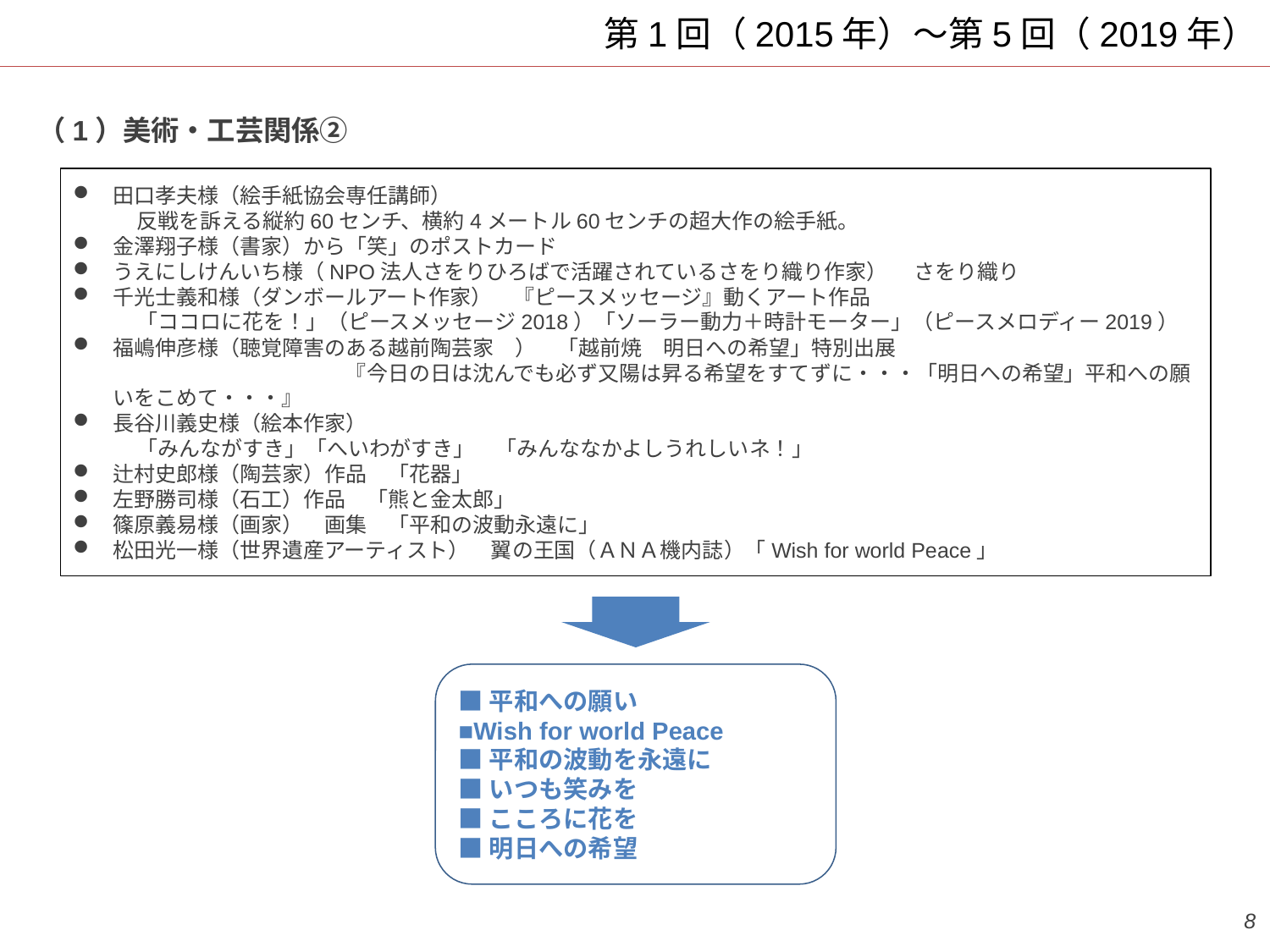

# 第1回（2015年）～第5回（2019年）
（1）美術・工芸関係②
田口孝夫様（絵手紙協会専任講師）
　　　反戦を訴える縦約60センチ、横約4メートル60センチの超大作の絵手紙。
金澤翔子様（書家）から「笑」のポストカード
うえにしけんいち様（NPO法人さをりひろばで活躍されているさをり織り作家）　 さをり織り
千光士義和様（ダンボールアート作家）　『ピースメッセージ』動くアート作品
　　　「ココロに花を！」（ピースメッセージ2018）「ソーラー動力＋時計モーター」（ピースメロディー2019）
福嶋伸彦様（聴覚障害のある越前陶芸家　）　「越前焼　明日への希望」特別出展　　　　　　　　　　　　　　　　　　　　　　　　　『今日の日は沈んでも必ず又陽は昇る希望をすてずに・・・「明日への希望」平和への願いをこめて・・・』
長谷川義史様（絵本作家）
　　　「みんながすき」「へいわがすき」　「みんななかよしうれしいネ！」
辻村史郎様（陶芸家）作品　「花器」
左野勝司様（石工）作品　「熊と金太郎」
篠原義易様（画家）　画集　「平和の波動永遠に」
松田光一様（世界遺産アーティスト）　翼の王国（ＡＮＡ機内誌）「Wish for world Peace」

■平和への願い
■Wish for world Peace
■平和の波動を永遠に
■いつも笑みを
■こころに花を
■明日への希望